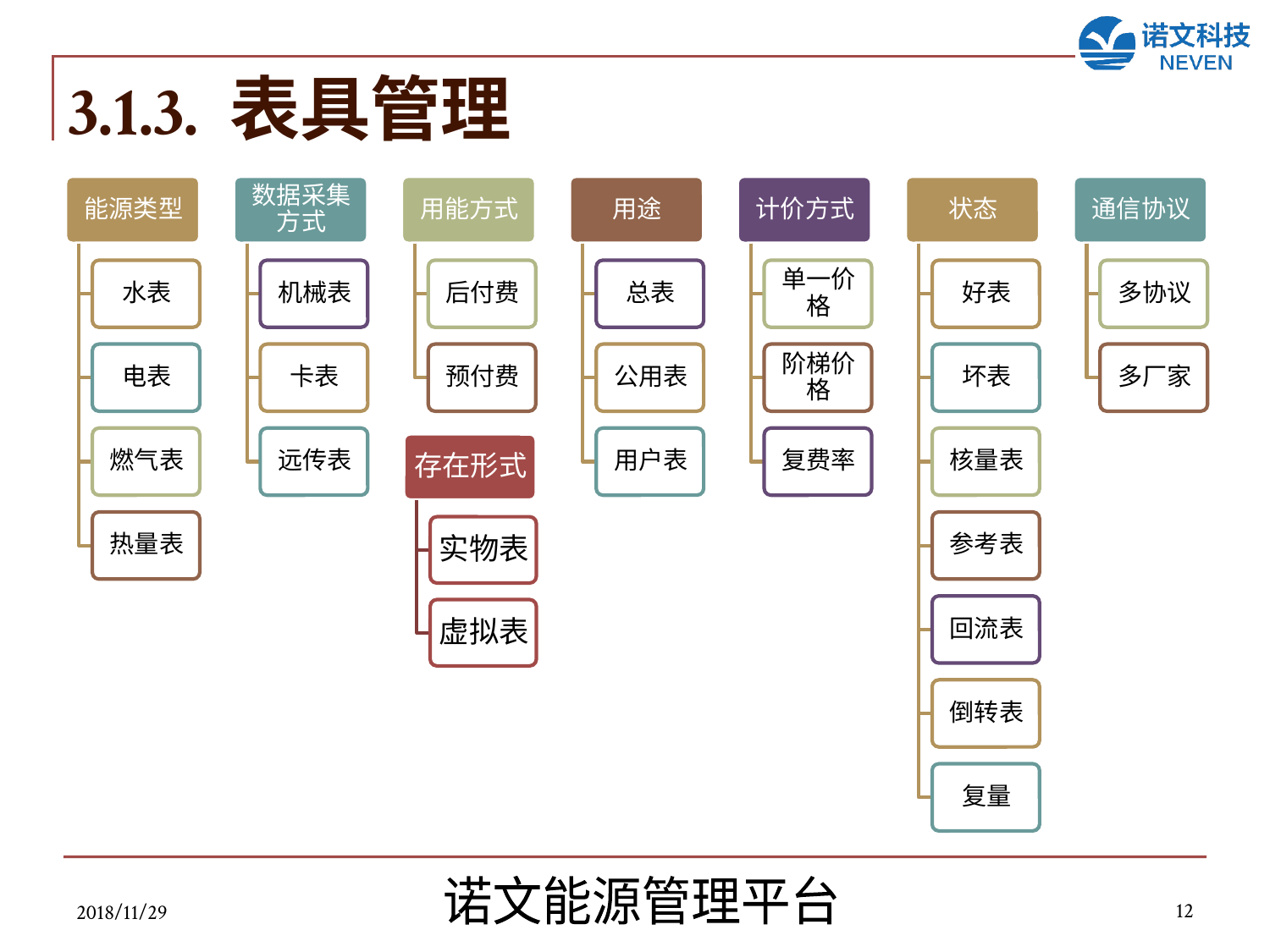

# 3.1.3. 表具管理
能源类型
水表
电表
燃气表
热量表
数据采集方式
机械表
卡表
远传表
用能方式
后付费
预付费
用途
总表
公用表
用户表
计价方式
单一价格
阶梯价格
复费率
状态
好表
坏表
核量表
参考表
回流表
倒转表
复量
通信协议
多协议
多厂家
存在形式
实物表
虚拟表
2018/11/29
12